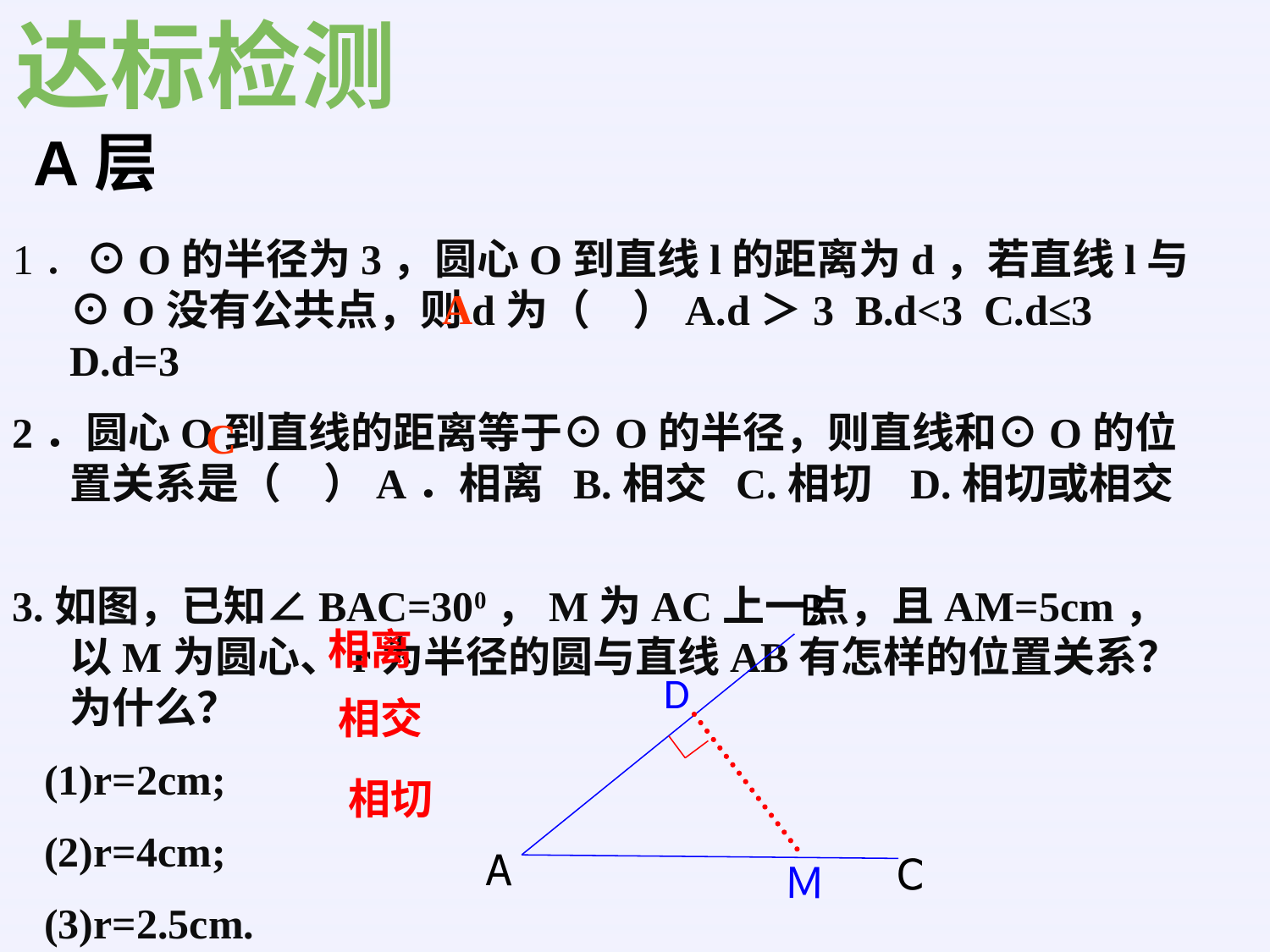

达标检测
A层
1．⊙O的半径为3，圆心O到直线l的距离为d，若直线l与⊙O没有公共点，则d为（　）A.d＞3  B.d<3  C.d≤3    D.d=3
2．圆心O到直线的距离等于⊙O的半径，则直线和⊙O的位置关系是（　）A．相离  B.相交  C.相切   D.相切或相交
3.如图，已知∠BAC=300，M为AC上一点，且AM=5cm，以M为圆心、r为半径的圆与直线AB有怎样的位置关系？为什么？
   (1)r=2cm;
   (2)r=4cm;
   (3)r=2.5cm.

A
C
B

A
C
Ｍ
相离
D

相交
相切